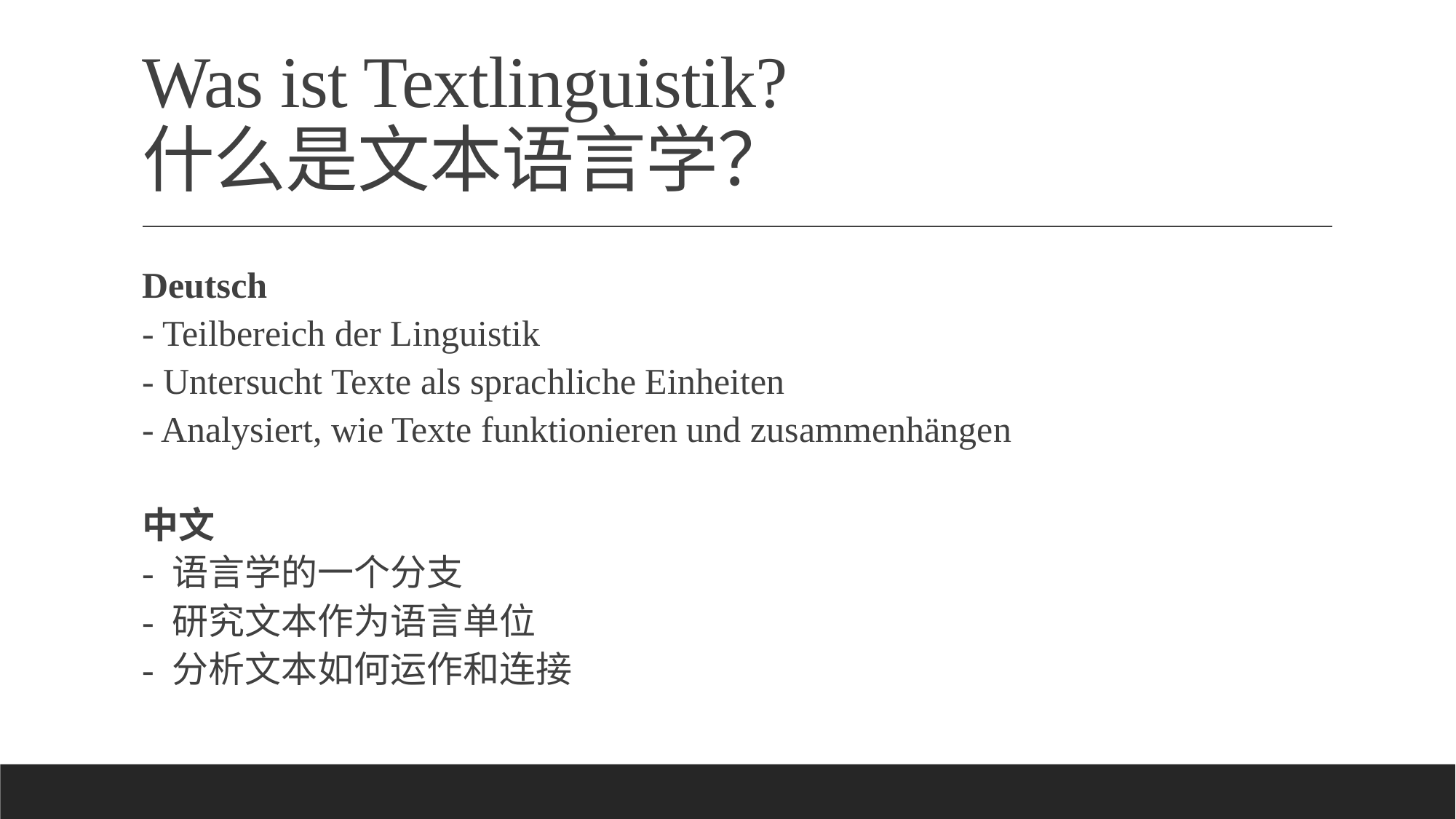

# Was ist Textlinguistik? 什么是文本语言学？
Deutsch
- Teilbereich der Linguistik
- Untersucht Texte als sprachliche Einheiten
- Analysiert, wie Texte funktionieren und zusammenhängen
中文
- 语言学的一个分支
- 研究文本作为语言单位
- 分析文本如何运作和连接